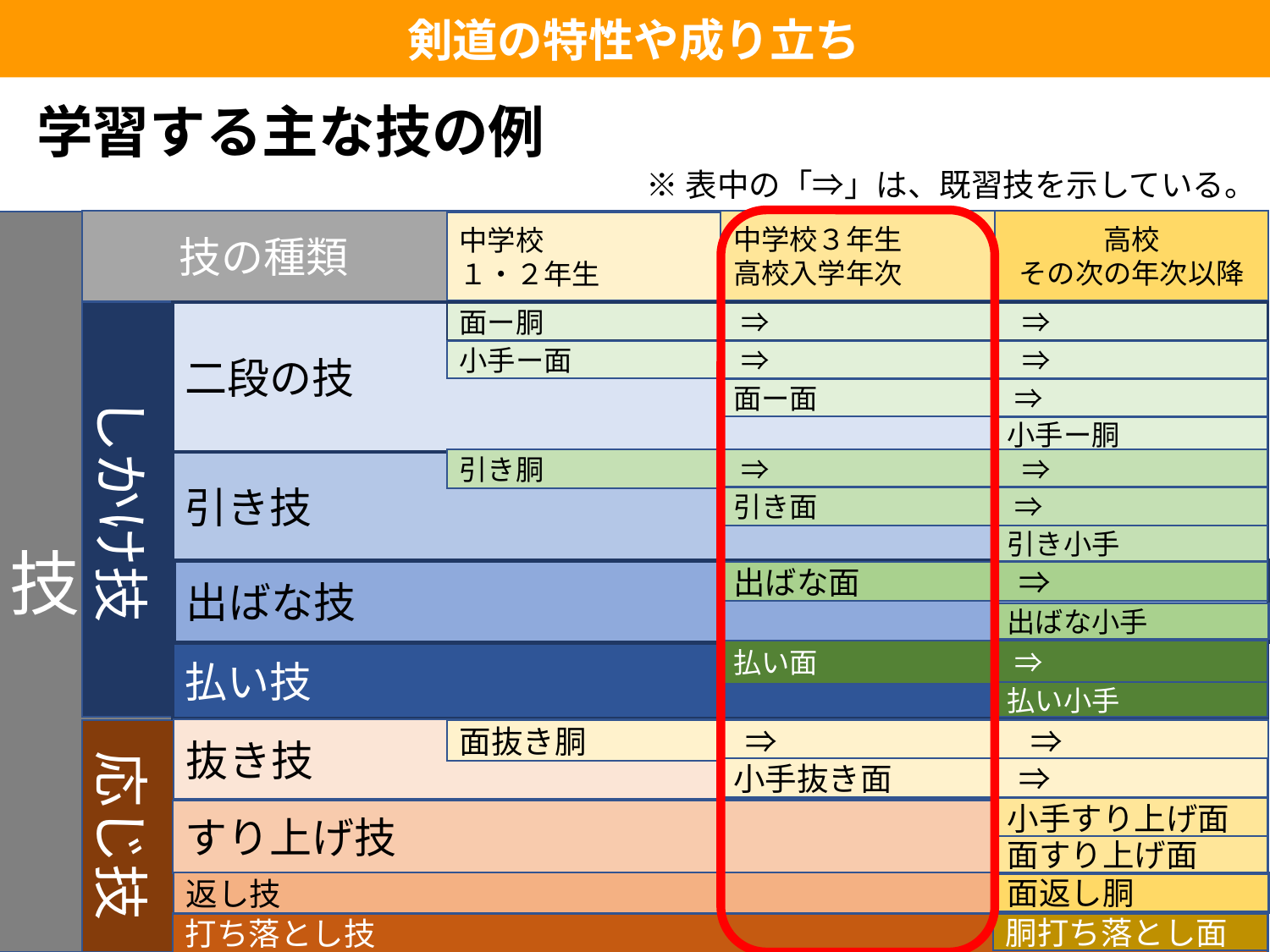

剣道の特性や成り立ち
学習する主な技の例
※表中の「⇒」は、既習技を示している。

　　技の種類
中学校３年生
高校入学年次
高校
その次の年次以降
技
中学校
１・２年生
二段の技
しかけ技
面ー胴　　　　　　　⇒　　　　　　　　　⇒
小手ー面　　　　　　⇒　　　　　　　　　⇒
面ー面　　　　　　　⇒
小手ー胴
引き胴　　　　　　　⇒　　　　　　　　　⇒
引き技
引き面　　　　　　　⇒
引き小手
出ばな技
出ばな面　　　　　⇒
出ばな小手
払い面　　　　　　　⇒
払い技
払い小手
抜き技
面抜き胴　　　　　⇒　　　　　　　　⇒
応じ技
小手抜き面　　　　⇒
小手すり上げ面
すり上げ技
面すり上げ面
返し技
面返し胴
21
打ち落とし技
胴打ち落とし面